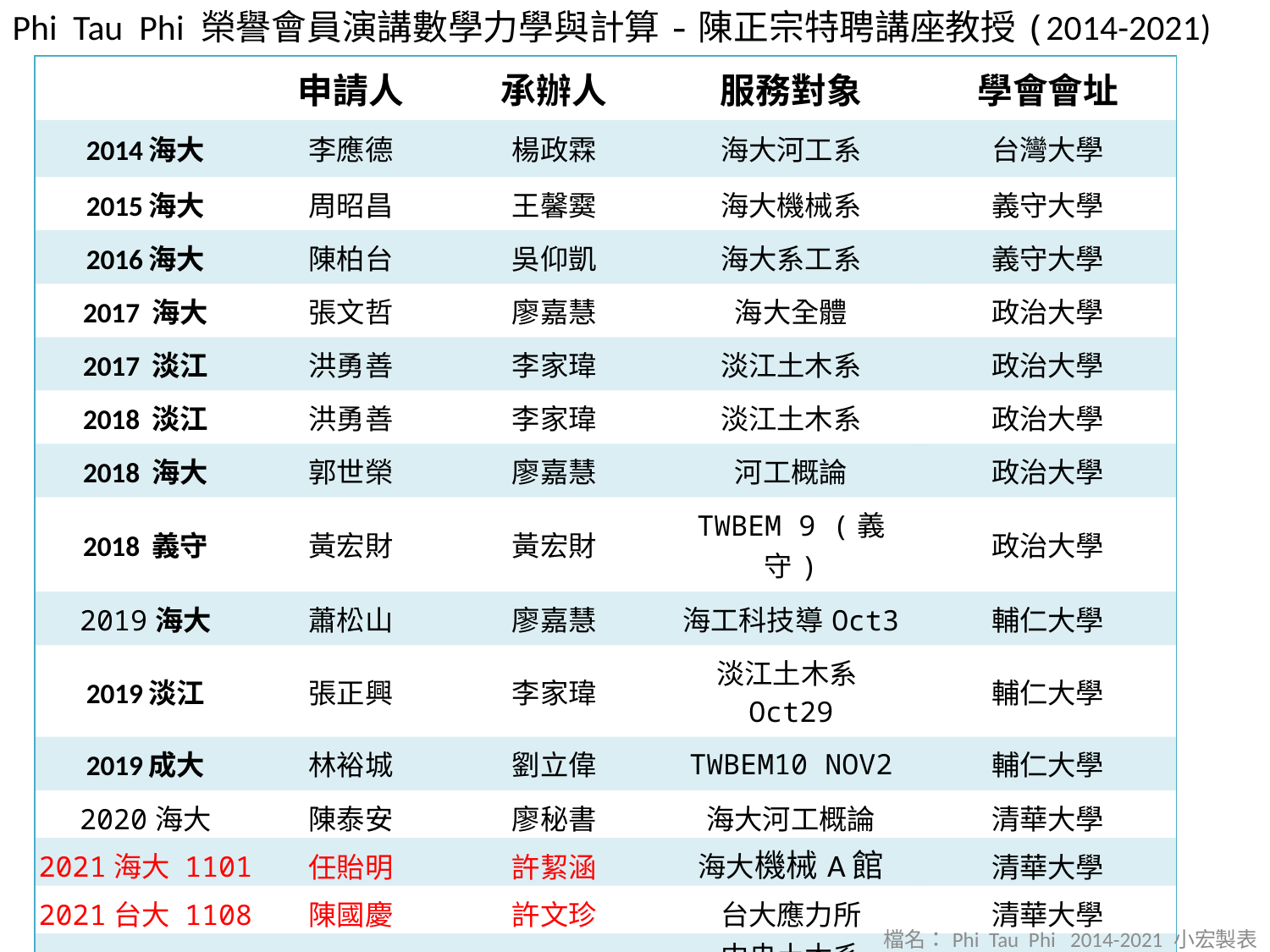

# Phi  Tau  Phi 榮譽會員演講數學力學與計算-陳正宗特聘講座教授(2014-2021)
|  | 申請人 | 承辦人 | 服務對象 | 學會會址 |
| --- | --- | --- | --- | --- |
| 2014海大 | 李應德 | 楊政霖 | 海大河工系 | 台灣大學 |
| 2015海大 | 周昭昌 | 王馨霙 | 海大機械系 | 義守大學 |
| 2016海大 | 陳柏台 | 吳仰凱 | 海大系工系 | 義守大學 |
| 2017 海大 | 張文哲 | 廖嘉慧 | 海大全體 | 政治大學 |
| 2017 淡江 | 洪勇善 | 李家瑋 | 淡江土木系 | 政治大學 |
| 2018 淡江 | 洪勇善 | 李家瑋 | 淡江土木系 | 政治大學 |
| 2018 海大 | 郭世榮 | 廖嘉慧 | 河工概論 | 政治大學 |
| 2018 義守 | 黃宏財 | 黃宏財 | TWBEM 9 (義守) | 政治大學 |
| 2019海大 | 蕭松山 | 廖嘉慧 | 海工科技導Oct3 | 輔仁大學 |
| 2019淡江 | 張正興 | 李家瑋 | 淡江土木系Oct29 | 輔仁大學 |
| 2019成大 | 林裕城 | 劉立偉 | TWBEM10 NOV2 | 輔仁大學 |
| 2020海大 | 陳泰安 | 廖秘書 | 海大河工概論 | 清華大學 |
| 2021海大 1101 | 任貽明 | 許絜涵 | 海大機械A館 | 清華大學 |
| 2021台大 1108 | 陳國慶 | 許文珍 | 台大應力所 | 清華大學 |
| 2021中央 1116 | 陳世晃 | 李顯智 | 中央土木系 (鋪面學會佔駐) | 清華大學 |
| 2021成大 1119 | 吳建宏 | 柯永彥 | 成大土木系 | 清華大學 |
檔名：Phi  Tau  Phi   2014-2021 小宏製表